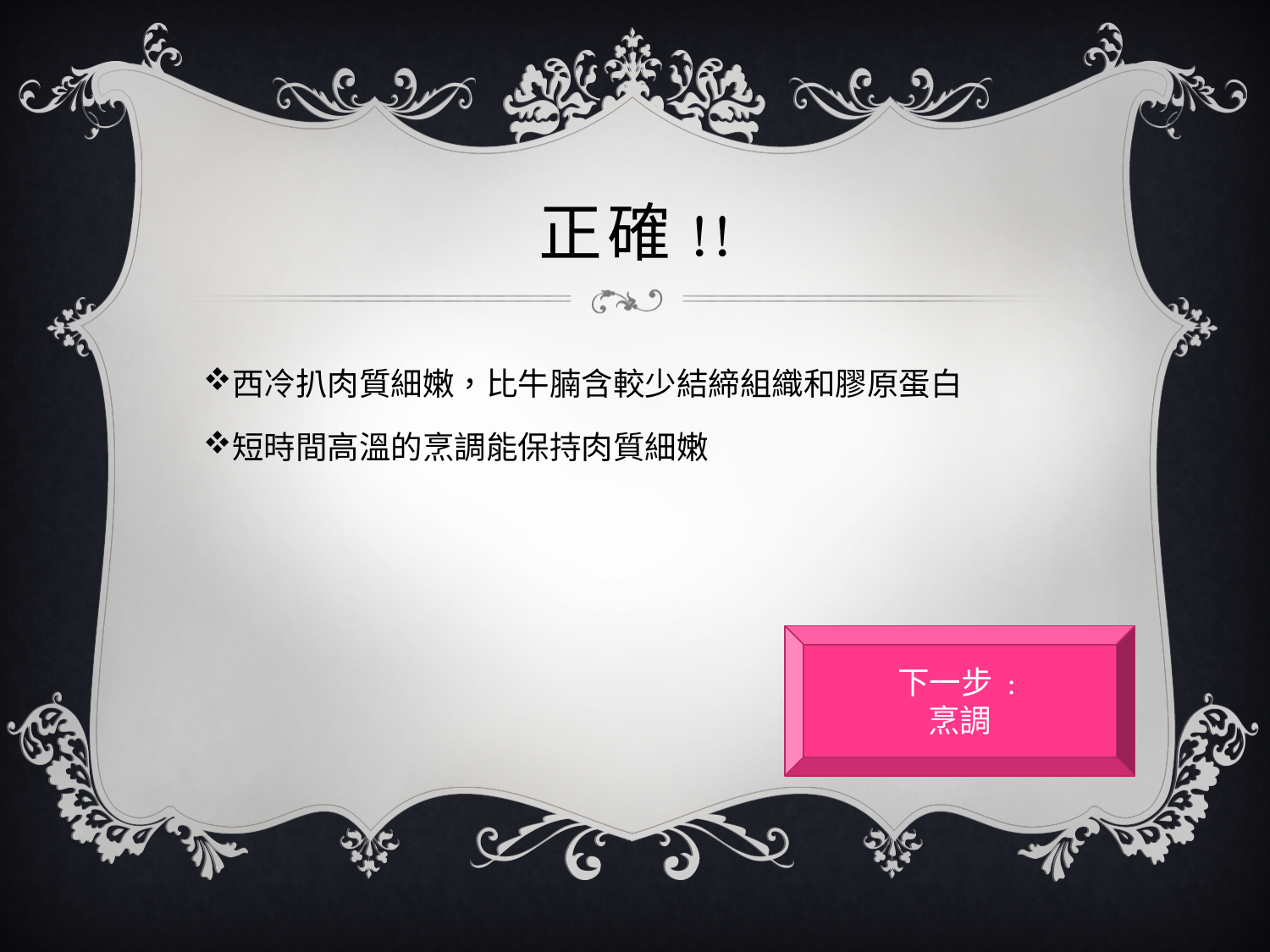

# 正確!!
西冷扒肉質細嫩，比牛腩含較少結締組織和膠原蛋白
短時間高溫的烹調能保持肉質細嫩

下一步 :
烹調